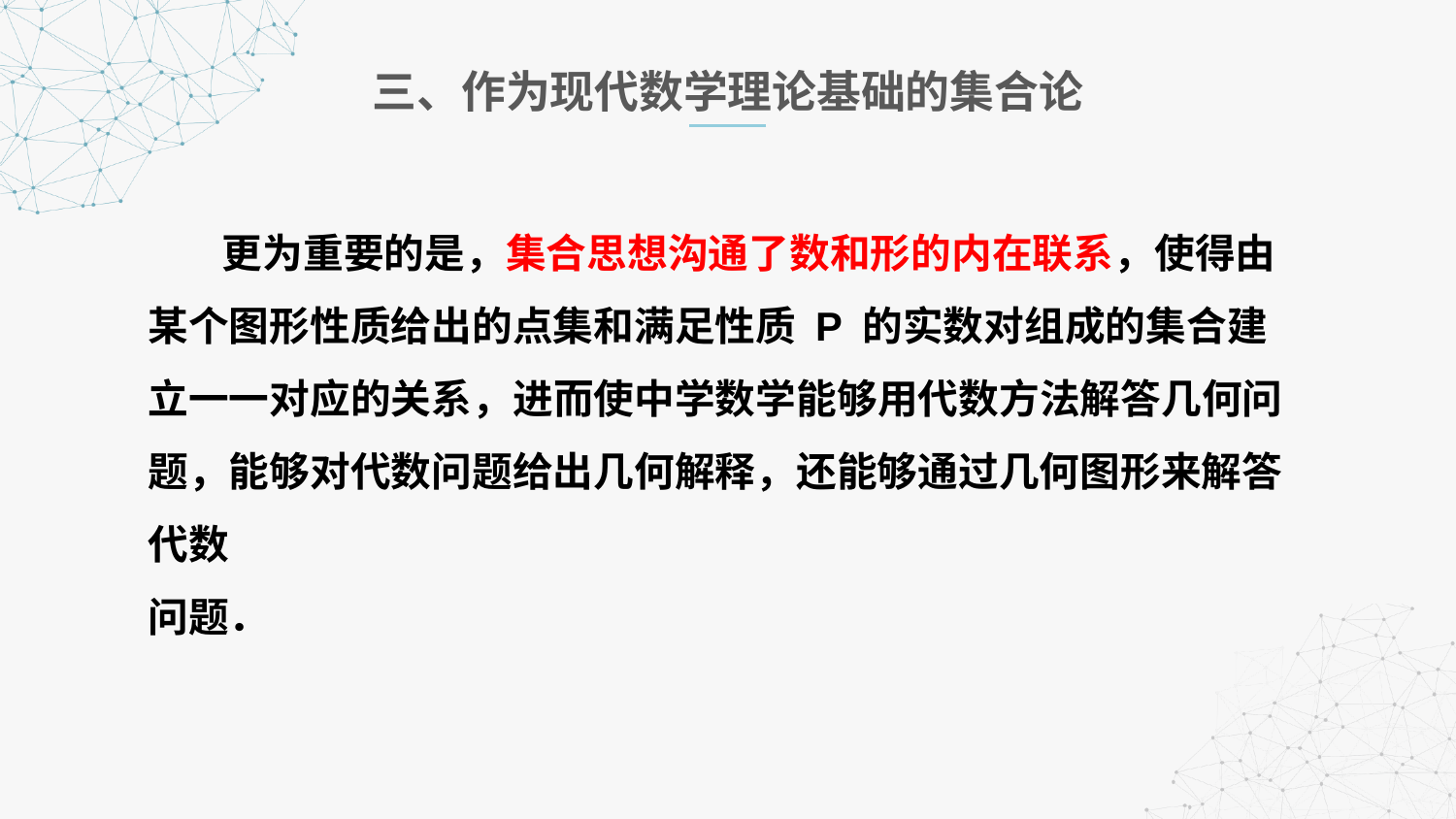

三、作为现代数学理论基础的集合论
       更为重要的是，集合思想沟通了数和形的内在联系，使得由某个图形性质给出的点集和满足性质 P 的实数对组成的集合建立一一对应的关系，进而使中学数学能够用代数方法解答几何问题，能够对代数问题给出几何解释，还能够通过几何图形来解答代数
问题．